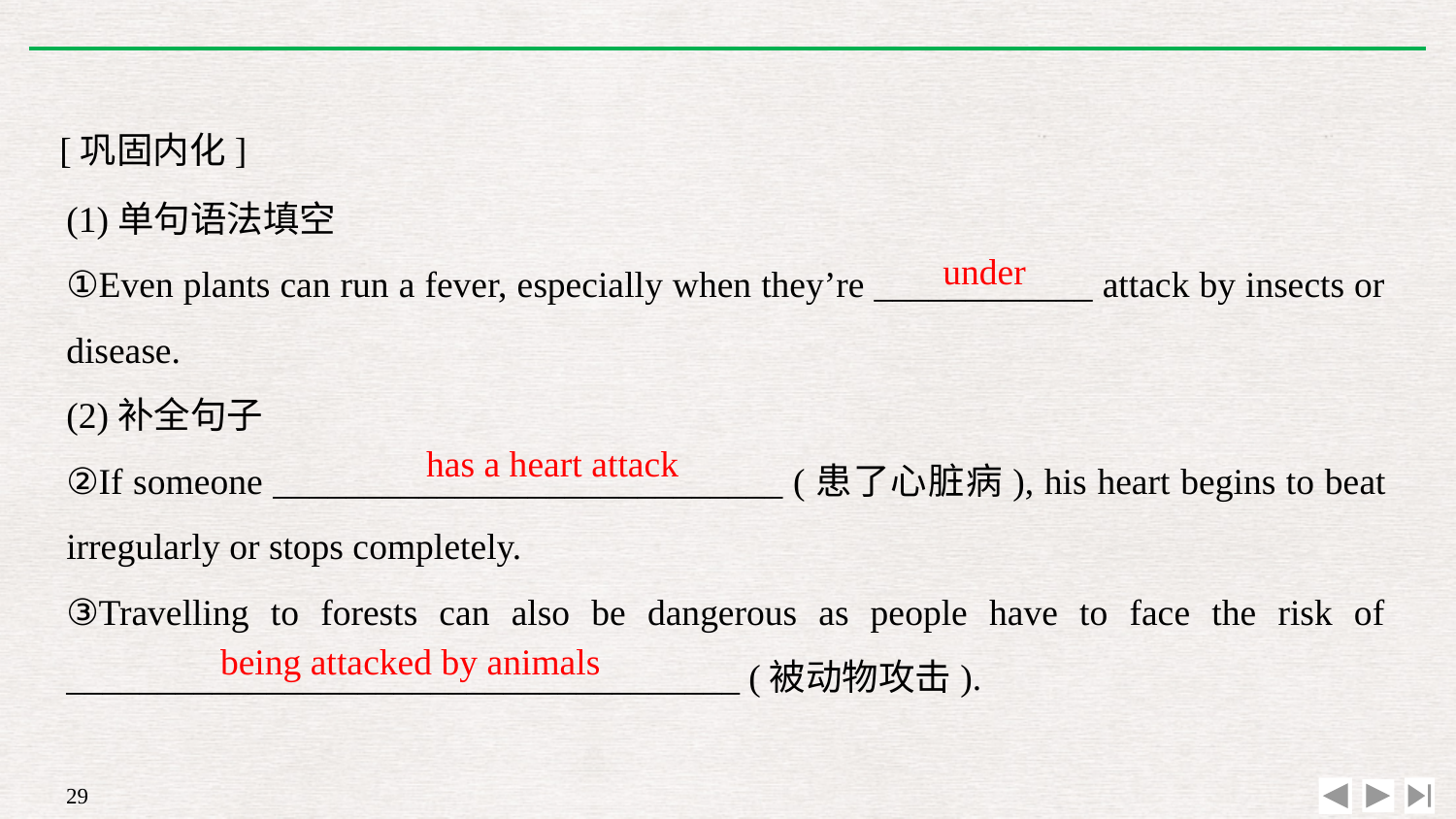

[巩固内化]
(1)单句语法填空
①Even plants can run a fever, especially when they’re ____________ attack by insects or disease.
(2)补全句子
②If someone ____________________________ (患了心脏病), his heart begins to beat irregularly or stops completely.
③Travelling to forests can also be dangerous as people have to face the risk of _____________________________________ (被动物攻击).
under
has a heart attack
being attacked by animals